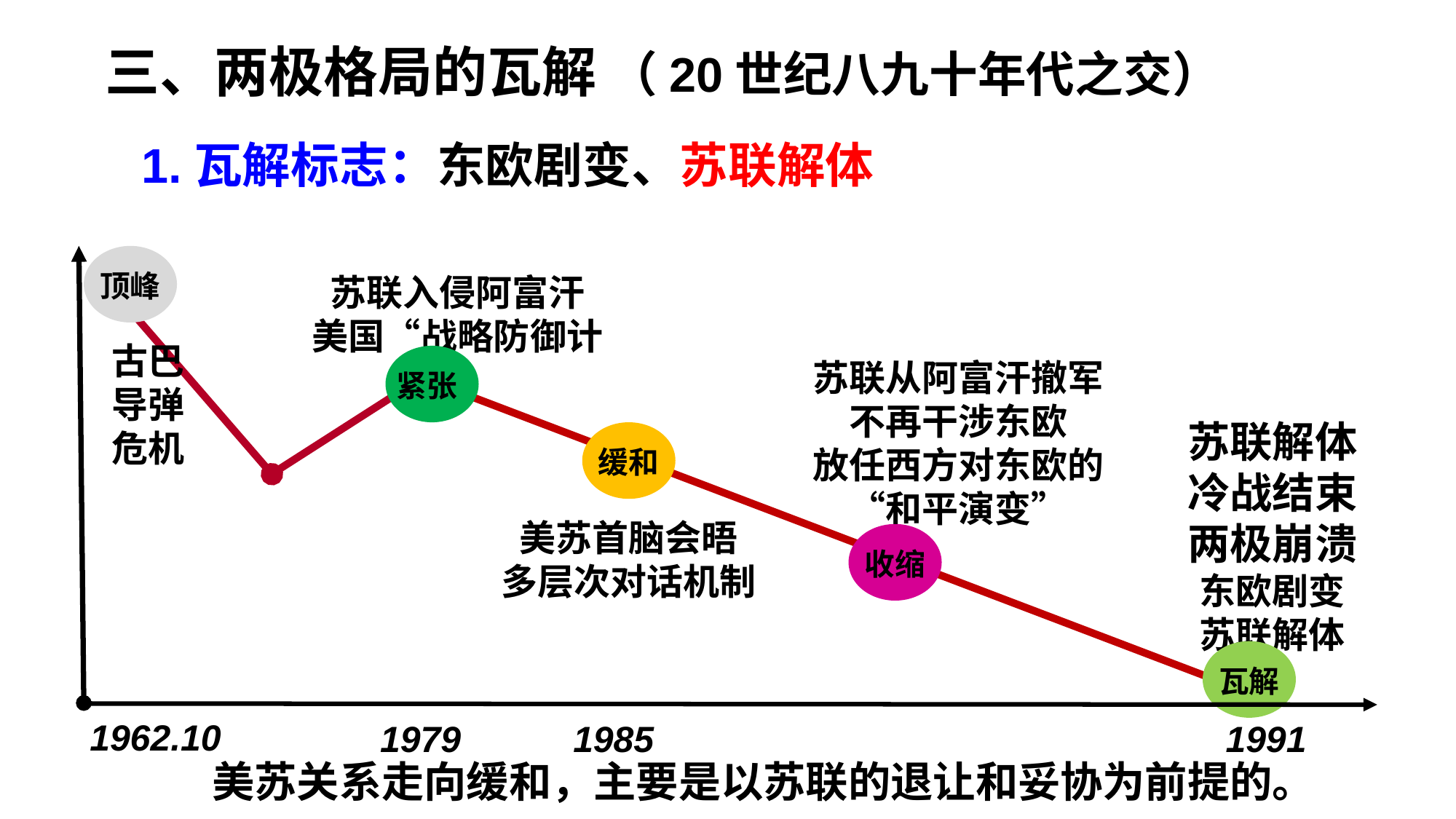

三、两极格局的瓦解 （20世纪八九十年代之交）
1.瓦解标志：东欧剧变、苏联解体

顶峰
苏联入侵阿富汗
美国“战略防御计划”
古巴导弹危机

紧张
苏联从阿富汗撤军
不再干涉东欧
放任西方对东欧的“和平演变”
苏联解体冷战结束
两极崩溃

缓和
美苏首脑会晤
多层次对话机制

收缩
东欧剧变
苏联解体

瓦解
1962.10
1979
1985
1991
美苏关系走向缓和，主要是以苏联的退让和妥协为前提的。